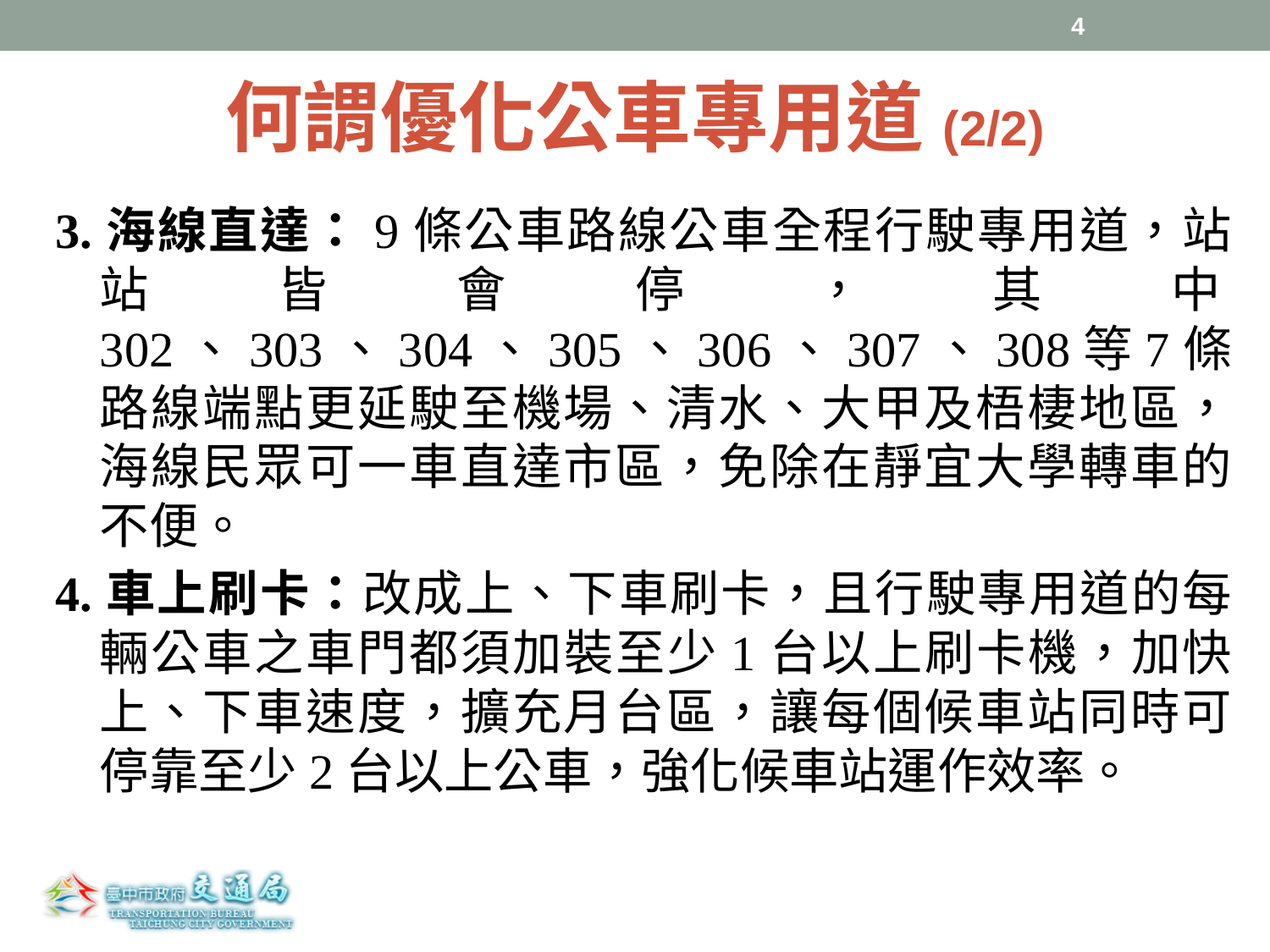

4
# 何謂優化公車專用道(2/2)
3.海線直達：9條公車路線公車全程行駛專用道，站站皆會停，其中302、303、304、305、306、307、308等7條路線端點更延駛至機場、清水、大甲及梧棲地區，海線民眾可一車直達市區，免除在靜宜大學轉車的不便。
4.車上刷卡：改成上、下車刷卡，且行駛專用道的每輛公車之車門都須加裝至少1台以上刷卡機，加快上、下車速度，擴充月台區，讓每個候車站同時可停靠至少2台以上公車，強化候車站運作效率。